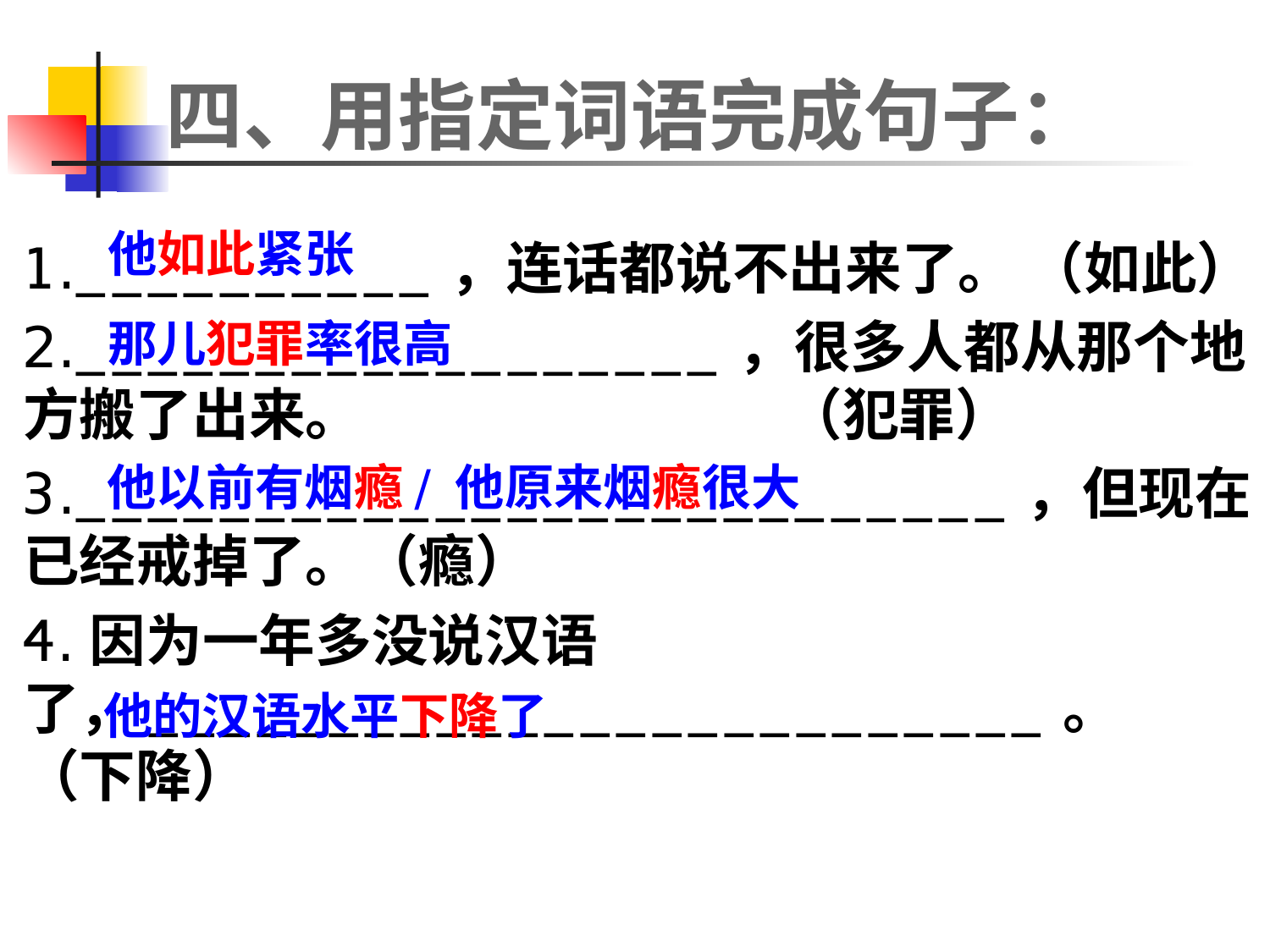

# 四、用指定词语完成句子：
他如此紧张
1.__________，连话都说不出来了。 （如此）
2.__________________，很多人都从那个地方搬了出来。                                 （犯罪）
3.__________________________，但现在已经戒掉了。（瘾）
4.因为一年多没说汉语了，_________________________。  （下降）
那儿犯罪率很高
他以前有烟瘾/他原来烟瘾很大
他的汉语水平下降了